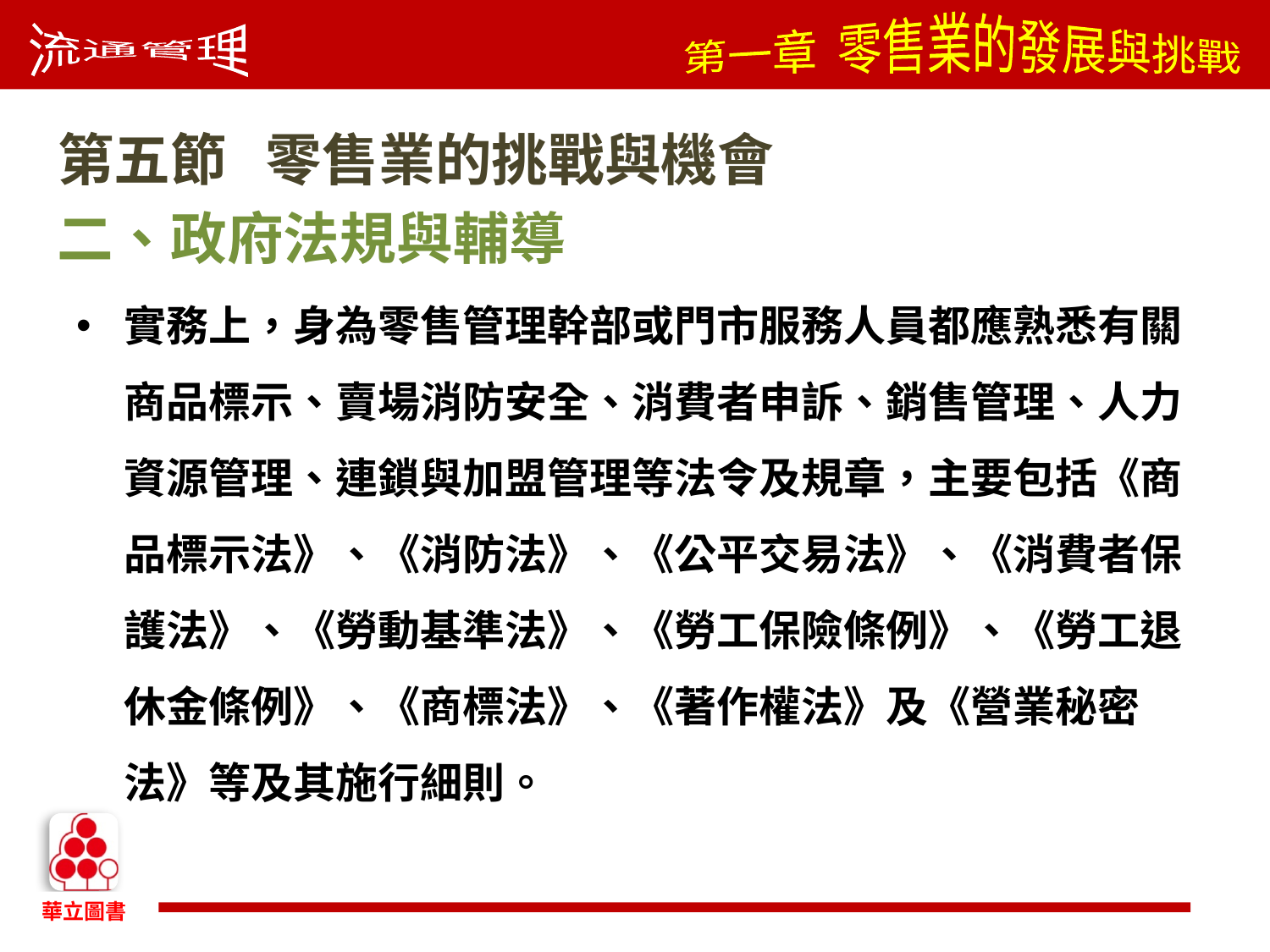

第五節   零售業的挑戰與機會
二、政府法規與輔導
實務上，身為零售管理幹部或門市服務人員都應熟悉有關商品標示、賣場消防安全、消費者申訴、銷售管理、人力資源管理、連鎖與加盟管理等法令及規章，主要包括《商品標示法》、《消防法》、《公平交易法》、《消費者保護法》、《勞動基準法》、《勞工保險條例》、《勞工退休金條例》、《商標法》、《著作權法》及《營業秘密法》等及其施行細則。